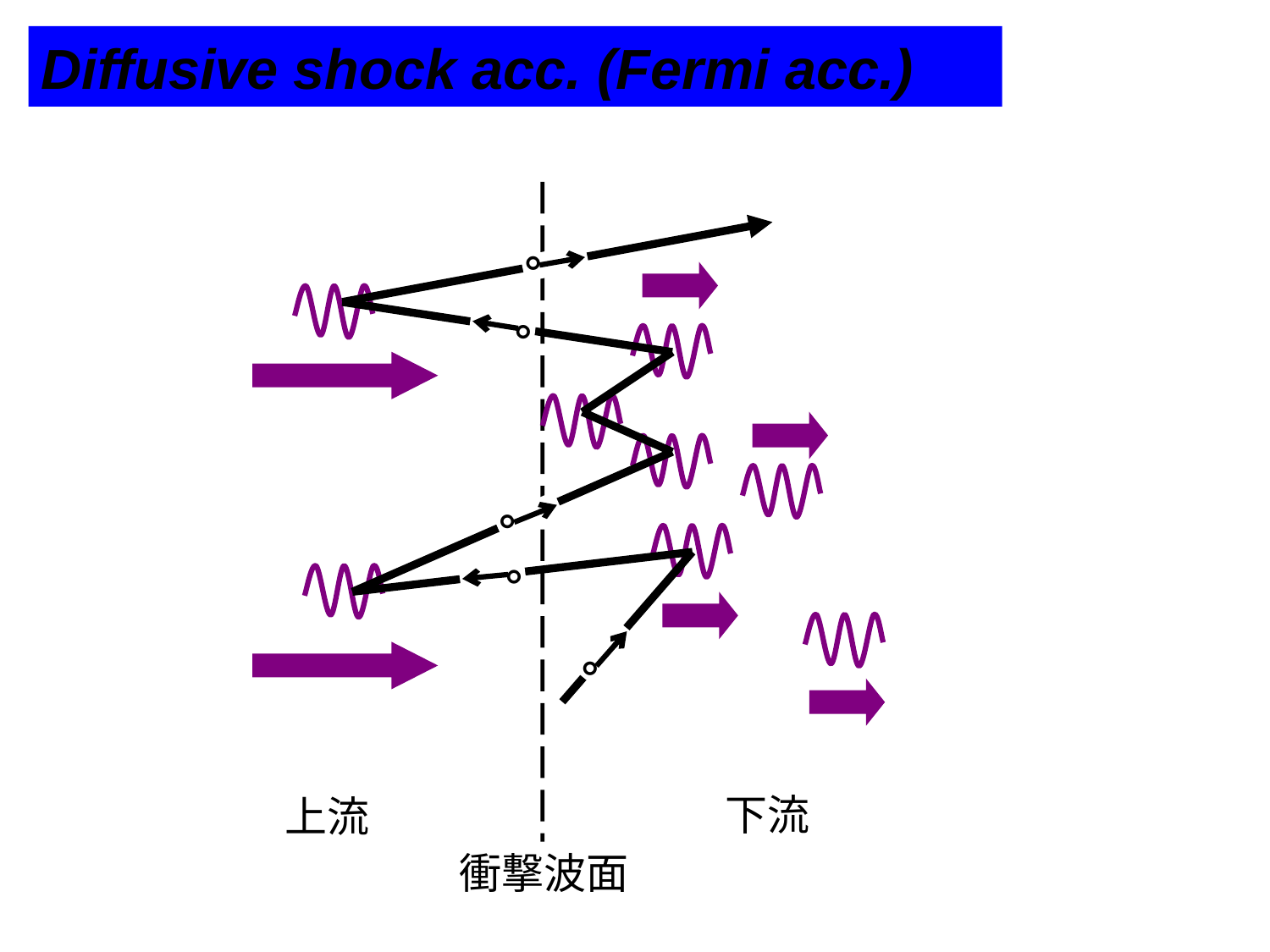

Diffusive shock acc. (Fermi acc.)

。

。

。

。

。

下流
上流
衝撃波面